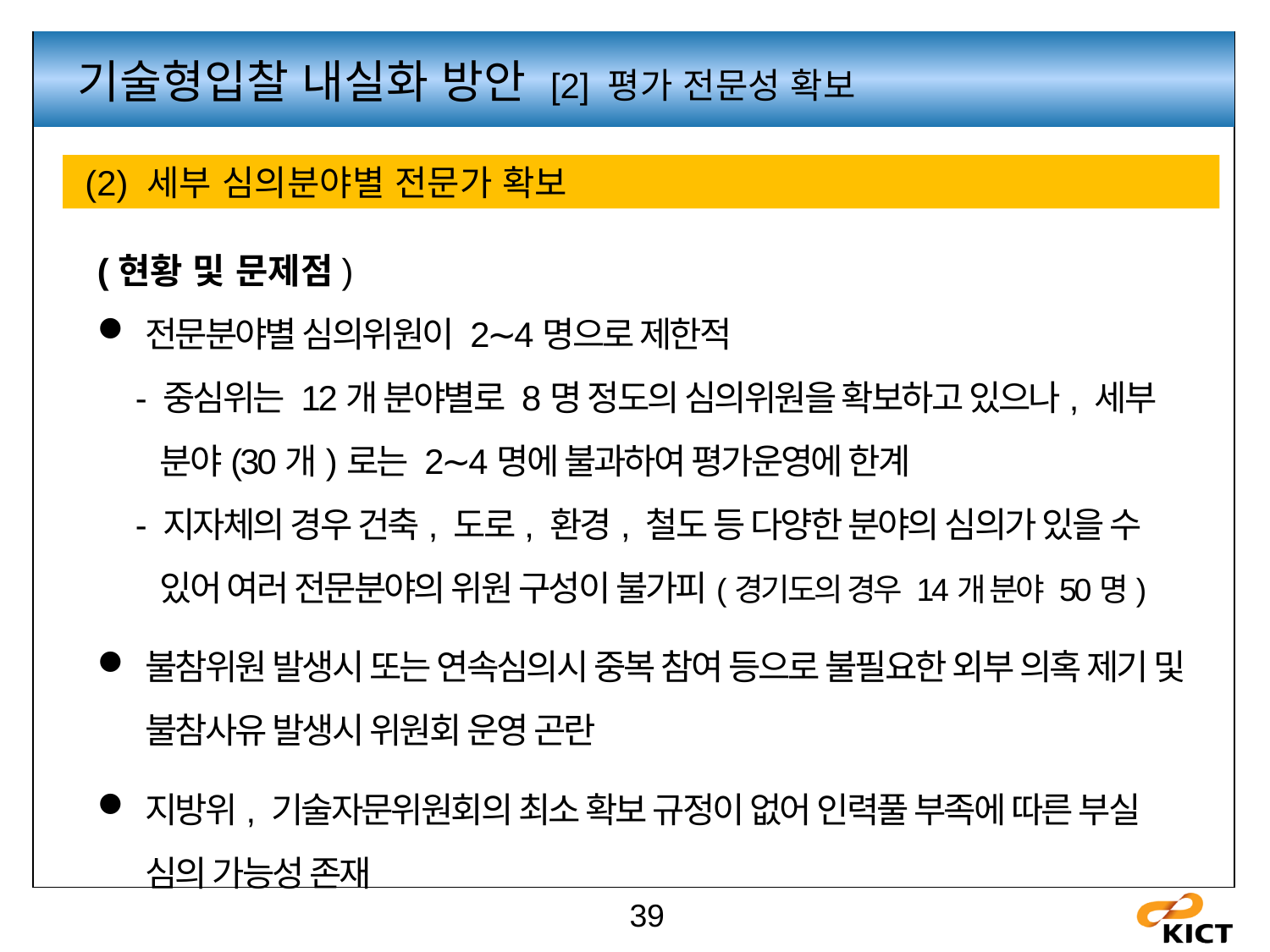

기술형입찰 내실화 방안 [2] 평가 전문성 확보
 (2) 세부 심의분야별 전문가 확보
(현황 및 문제점)
전문분야별 심의위원이 2∼4명으로 제한적
     - 중심위는 12개 분야별로 8명 정도의 심의위원을 확보하고 있으나, 세부
       분야(30개)로는 2∼4명에 불과하여 평가운영에 한계
     - 지자체의 경우 건축, 도로, 환경, 철도 등 다양한 분야의 심의가 있을 수
       있어 여러 전문분야의 위원 구성이 불가피(경기도의 경우 14개 분야 50명)

불참위원 발생시 또는 연속심의시 중복 참여 등으로 불필요한 외부 의혹 제기 및 불참사유 발생시 위원회 운영 곤란

지방위, 기술자문위원회의 최소 확보 규정이 없어 인력풀 부족에 따른 부실 심의 가능성 존재
39